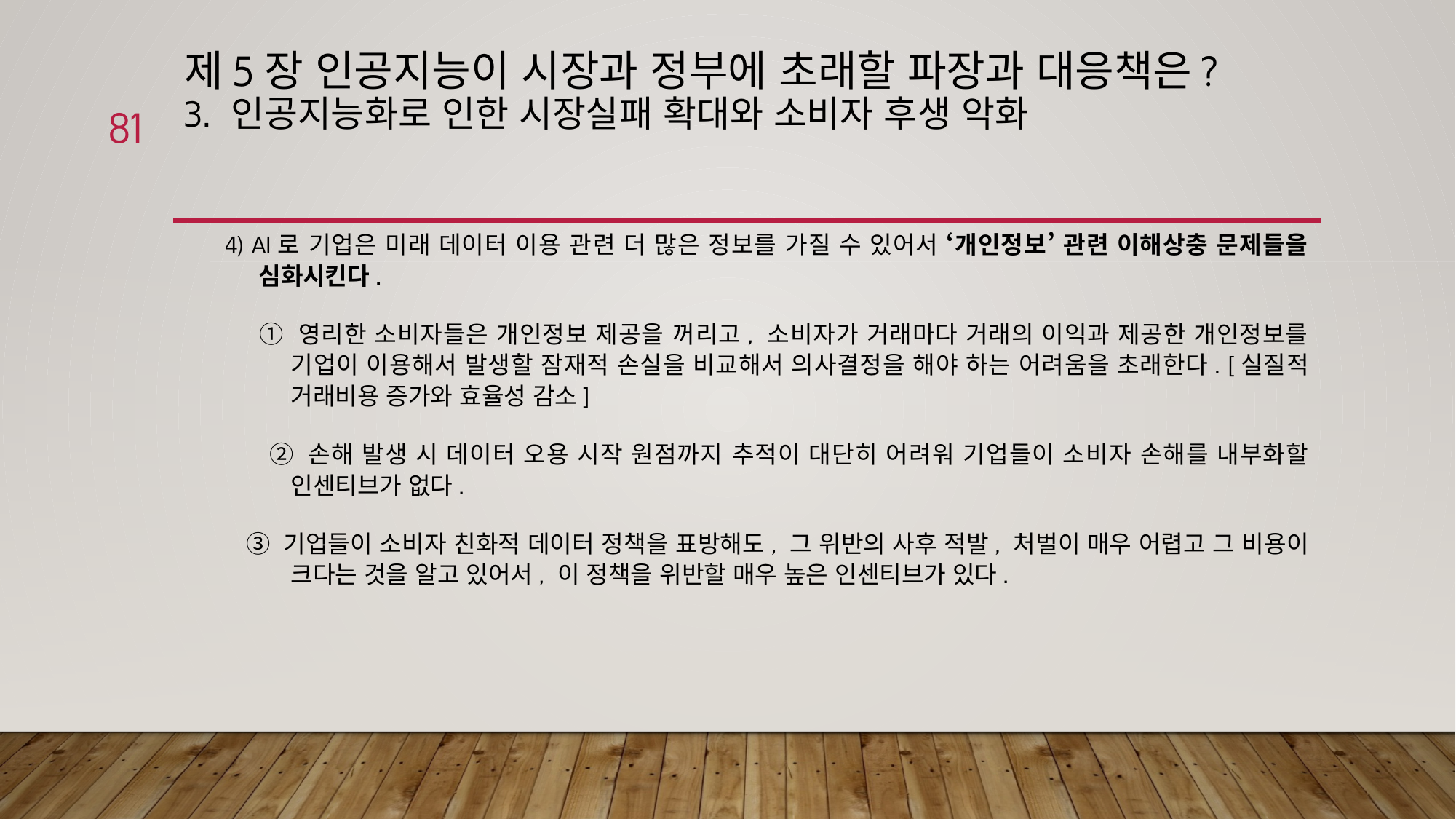

# 제5장 인공지능이 시장과 정부에 초래할 파장과 대응책은? 3. 인공지능화로 인한 시장실패 확대와 소비자 후생 악화
81
     4) AI로 기업은 미래 데이터 이용 관련 더 많은 정보를 가질 수 있어서 ‘개인정보’ 관련 이해상충 문제들을 심화시킨다.
          ① 영리한 소비자들은 개인정보 제공을 꺼리고, 소비자가 거래마다 거래의 이익과 제공한 개인정보를 기업이 이용해서 발생할 잠재적 손실을 비교해서 의사결정을 해야 하는 어려움을 초래한다. [실질적 거래비용 증가와 효율성 감소]
           ② 손해 발생 시 데이터 오용 시작 원점까지 추적이 대단히 어려워 기업들이 소비자 손해를 내부화할 인센티브가 없다.
         ③ 기업들이 소비자 친화적 데이터 정책을 표방해도, 그 위반의 사후 적발, 처벌이 매우 어렵고 그 비용이 크다는 것을 알고 있어서, 이 정책을 위반할 매우 높은 인센티브가 있다.